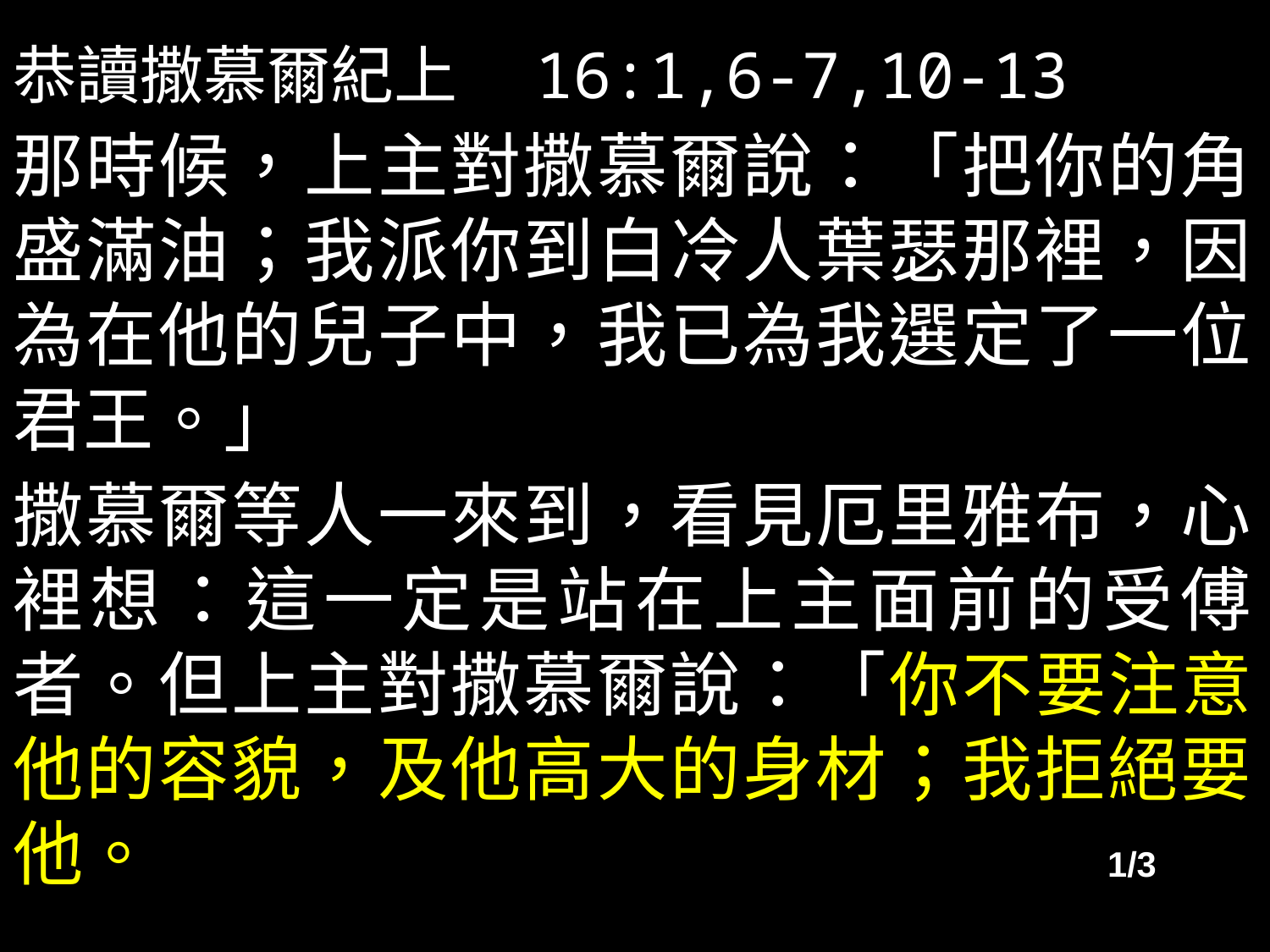

恭讀撒慕爾紀上　16:1,6-7,10-13
那時候，上主對撒慕爾說：「把你的角盛滿油；我派你到白冷人葉瑟那裡，因為在他的兒子中，我已為我選定了一位君王。」
撒慕爾等人一來到，看見厄里雅布，心裡想：這一定是站在上主面前的受傅者。但上主對撒慕爾說：「你不要注意他的容貌，及他高大的身材；我拒絕要他。
1/3